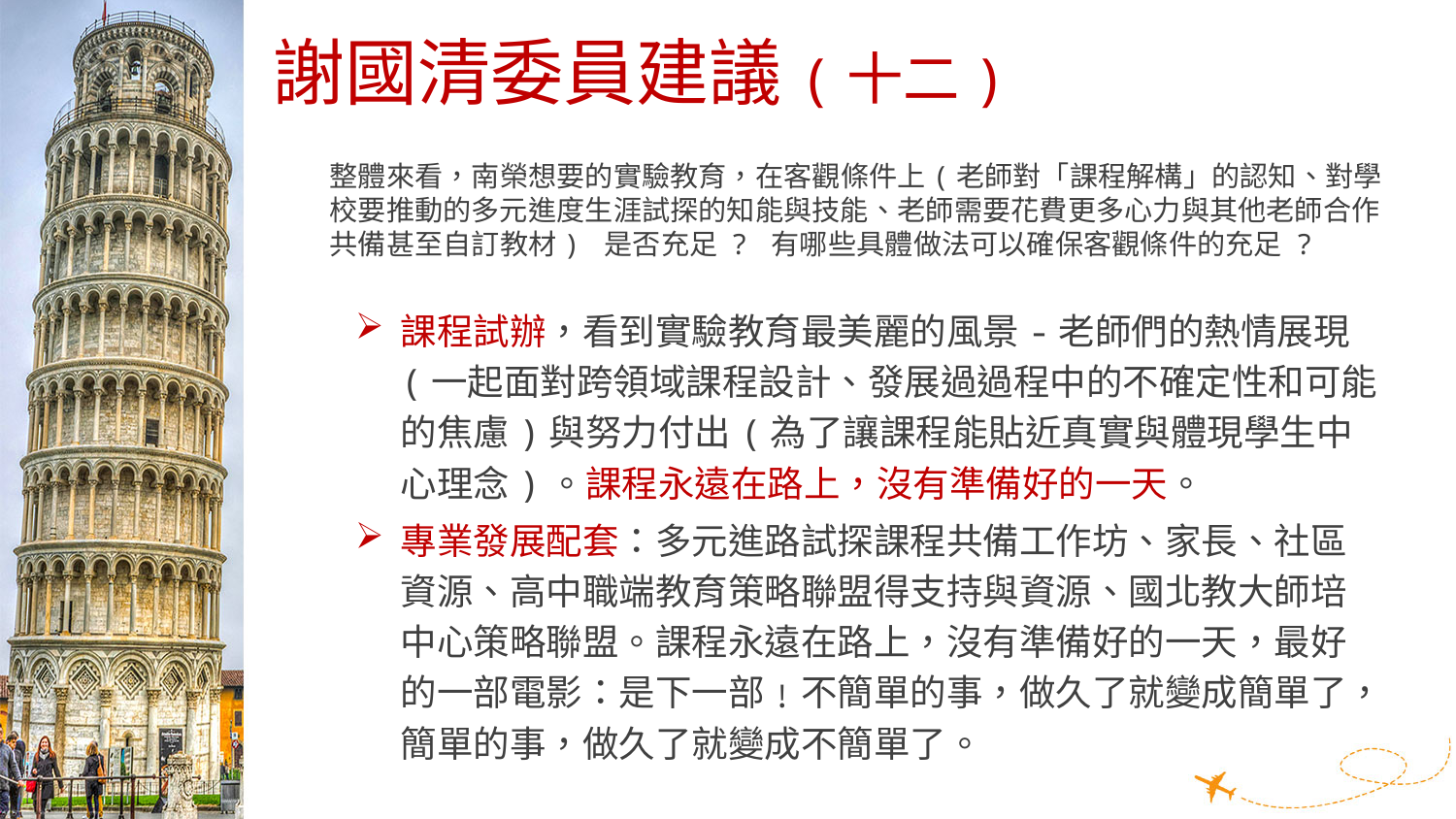

# 謝國清委員建議(十二)

整體來看，南榮想要的實驗教育，在客觀條件上(老師對「課程解構」的認知、對學校要推動的多元進度生涯試探的知能與技能、老師需要花費更多心力與其他老師合作共備甚至自訂教材) 是否充足 ? 有哪些具體做法可以確保客觀條件的充足 ?

課程試辦，看到實驗教育最美麗的風景-老師們的熱情展現(一起面對跨領域課程設計、發展過過程中的不確定性和可能的焦慮)與努力付出(為了讓課程能貼近真實與體現學生中心理念)。課程永遠在路上，沒有準備好的一天。
專業發展配套：多元進路試探課程共備工作坊、家長、社區資源、高中職端教育策略聯盟得支持與資源、國北教大師培中心策略聯盟。課程永遠在路上，沒有準備好的一天，最好的一部電影：是下一部﹗不簡單的事，做久了就變成簡單了，簡單的事，做久了就變成不簡單了。